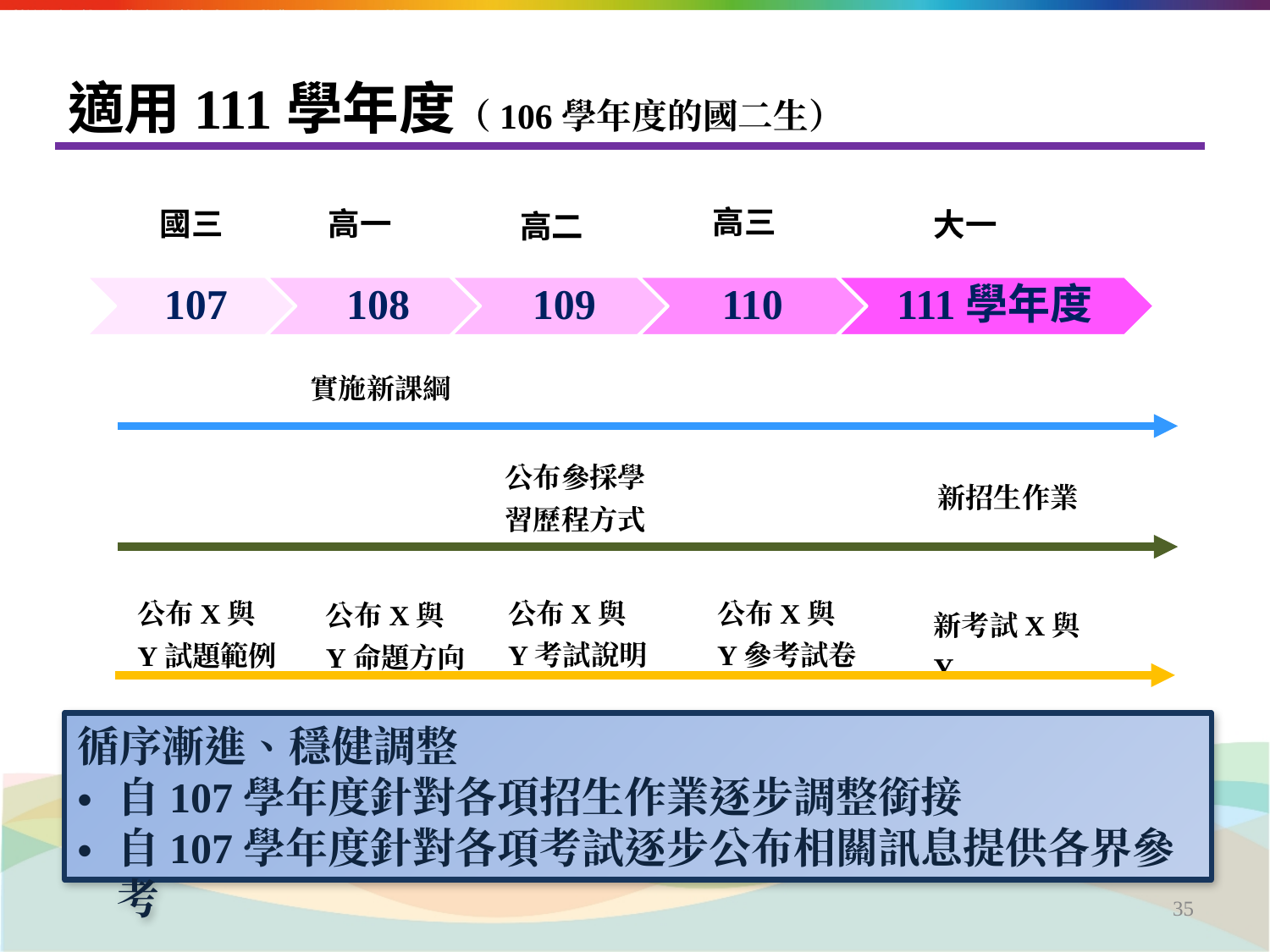

# 適用111學年度（106學年度的國二生）
高三
高一
國三
大一
高二

107

108

109

110

111學年度
實施新課綱
公布參採學習歷程方式
新招生作業
公布X與Y考試說明
公布X與Y參考試卷
新考試X與Y
公布X與Y試題範例
公布X與Y命題方向
循序漸進、穩健調整
自107學年度針對各項招生作業逐步調整銜接
自107學年度針對各項考試逐步公布相關訊息提供各界參考
35